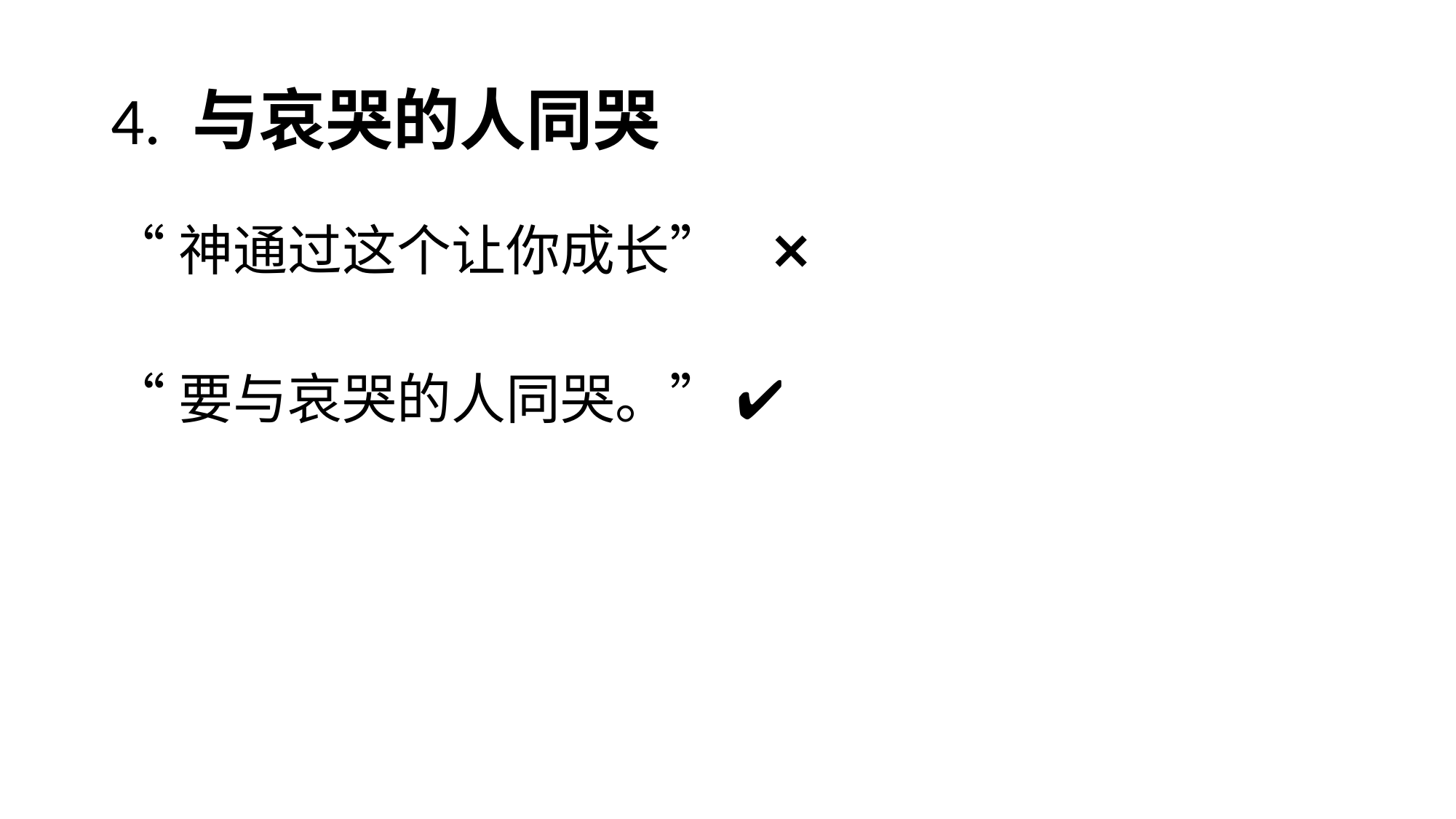

# 4. 与哀哭的人同哭
“神通过这个让你成长”    ❌

“要与哀哭的人同哭。” ✔️